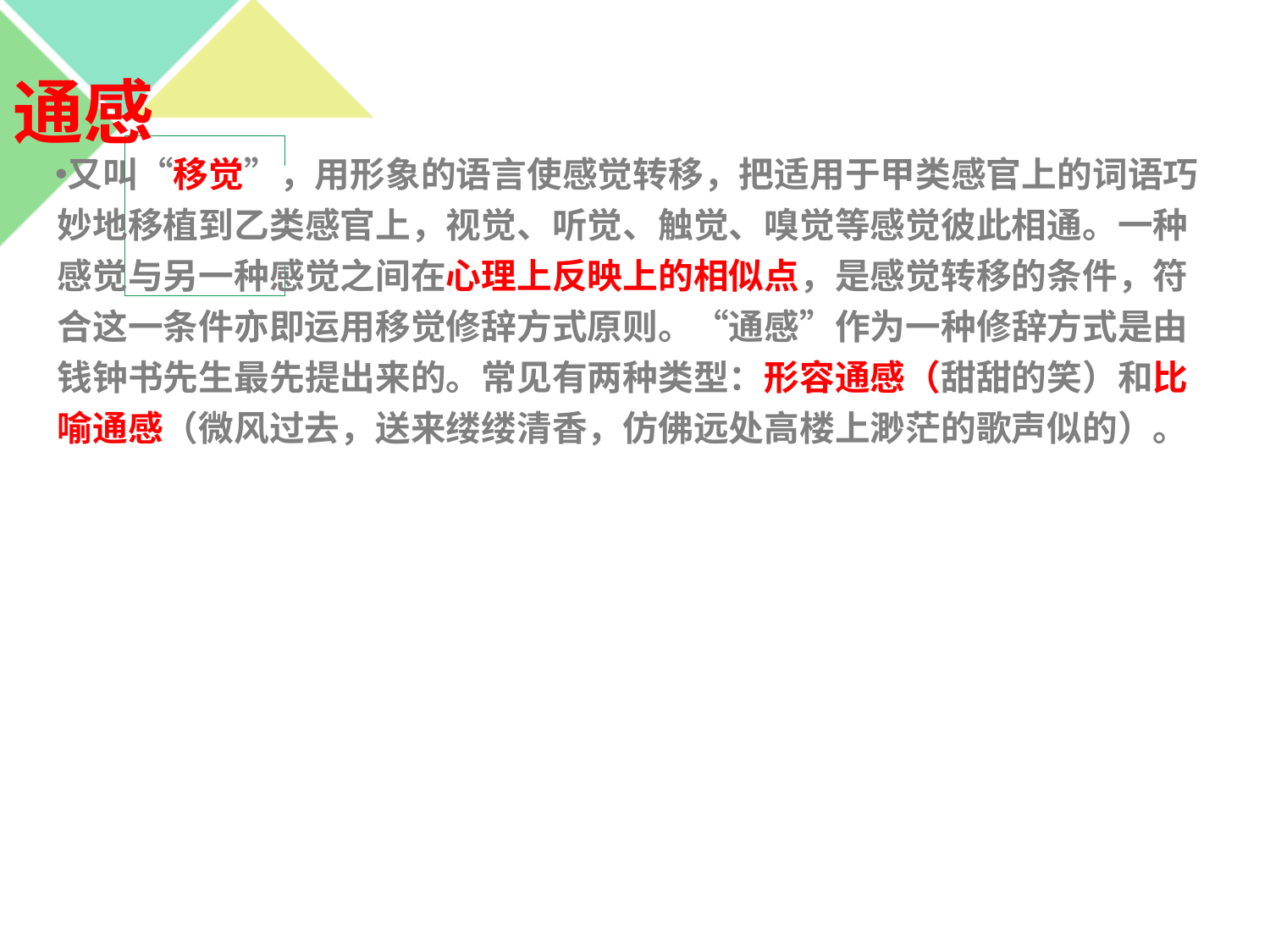

通感
又叫“移觉”，用形象的语言使感觉转移，把适用于甲类感官上的词语巧妙地移植到乙类感官上，视觉、听觉、触觉、嗅觉等感觉彼此相通。一种感觉与另一种感觉之间在心理上反映上的相似点，是感觉转移的条件，符合这一条件亦即运用移觉修辞方式原则。“通感”作为一种修辞方式是由钱钟书先生最先提出来的。常见有两种类型：形容通感（甜甜的笑）和比喻通感（微风过去，送来缕缕清香，仿佛远处高楼上渺茫的歌声似的）。